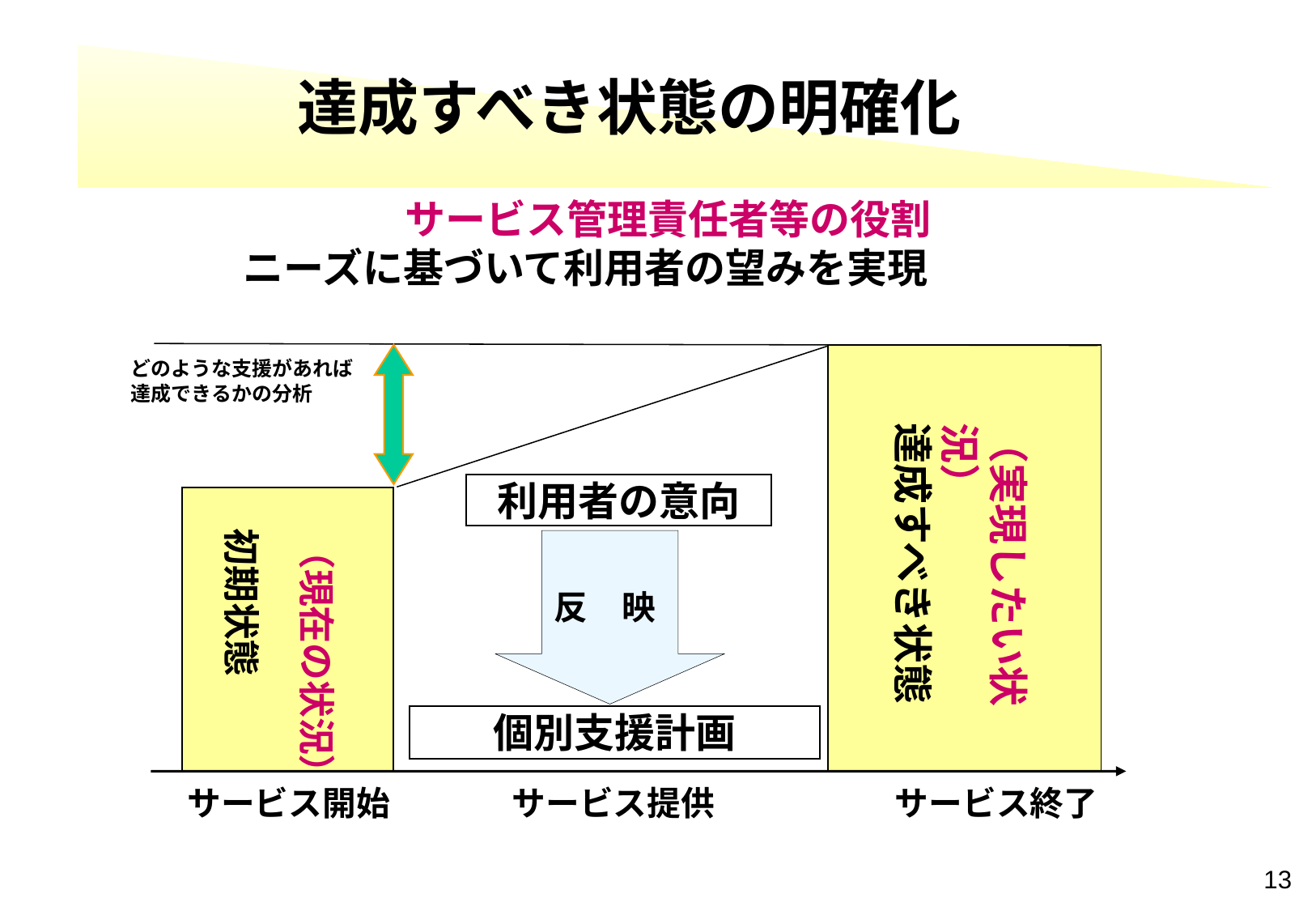

達成すべき状態の明確化
　　　　　　サービス管理責任者等の役割
　　ニーズに基づいて利用者の望みを実現

どのような支援があれば達成できるかの分析
達成すべき状態
（実現したい状況）
利用者の意向

初期状態
（現在の状況）
反　映
個別支援計画

サービス開始
サービス提供
サービス終了
13